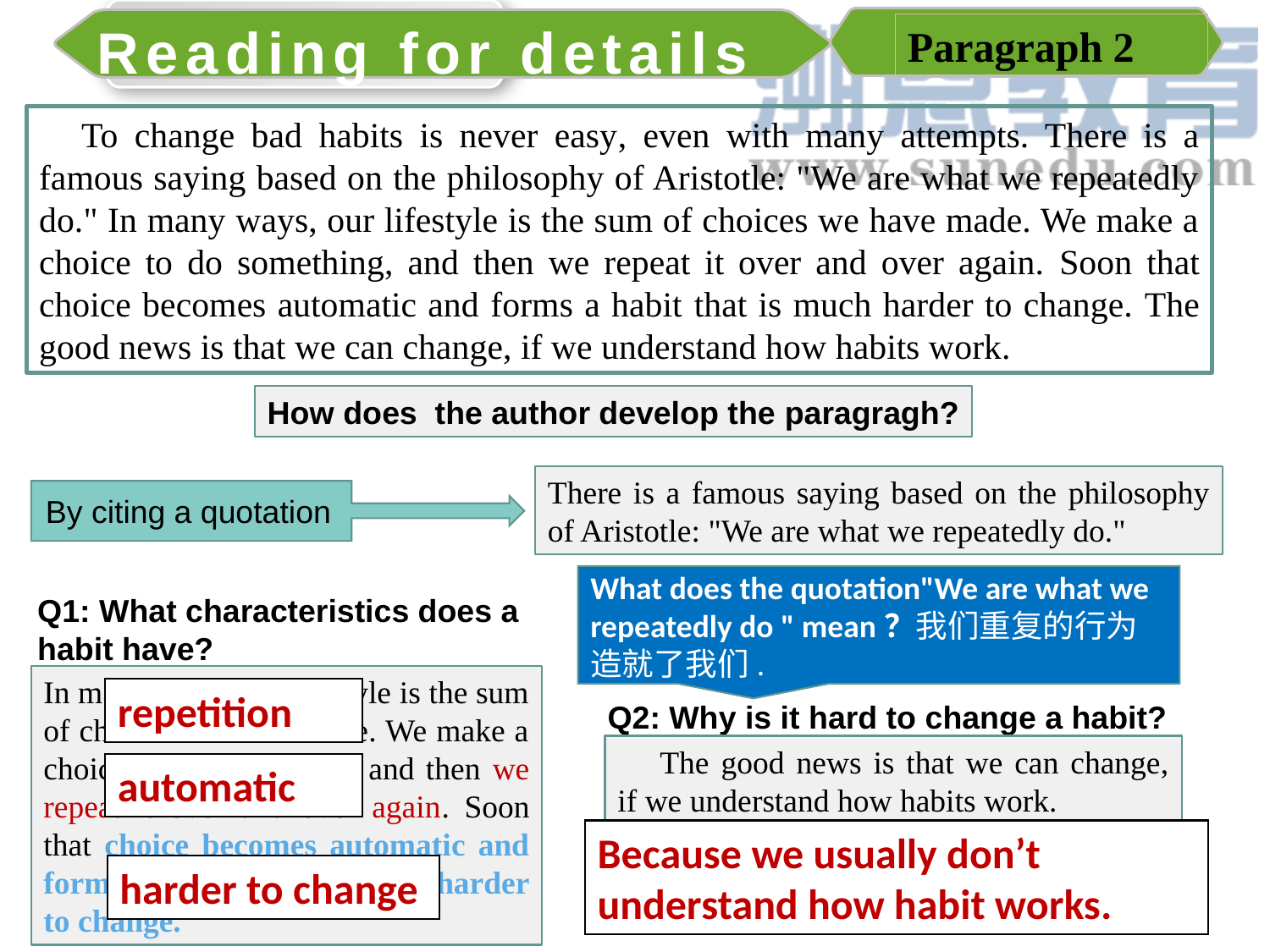

Reading for details

Reading for details
Paragraph 2
To change bad habits is never easy, even with many attempts. There is a famous saying based on the philosophy of Aristotle: "We are what we repeatedly do." In many ways, our lifestyle is the sum of choices we have made. We make a choice to do something, and then we repeat it over and over again. Soon that choice becomes automatic and forms a habit that is much harder to change. The good news is that we can change, if we understand how habits work.
How does  the author develop the paragragh?
There is a famous saying based on the philosophy of Aristotle: "We are what we repeatedly do."

By citing a quotation
What does the quotation"We are what we repeatedly do " mean？我们重复的行为造就了我们.
Q1: What characteristics does a habit have?
In many ways, our lifestyle is the sum of choices we have made. We make a choice to do something, and then we repeat it over and over again. Soon that choice becomes automatic and forms a habit that is much harder to change.
repetition
Q2: Why is it hard to change a habit?
The good news is that we can change, if we understand how habits work.
automatic
Because we usually don’t understand how habit works.
harder to change